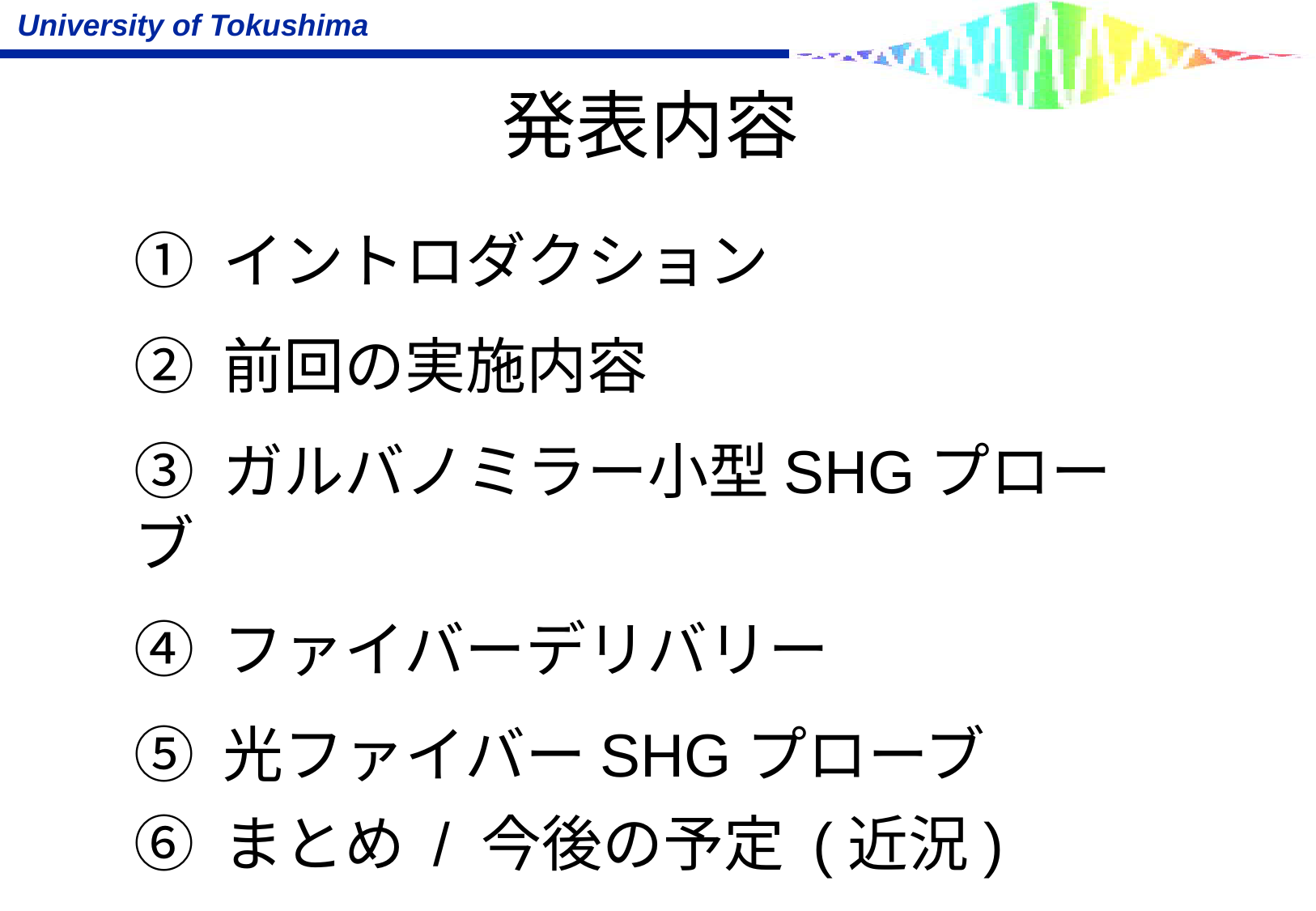

発表内容
① イントロダクション

② 前回の実施内容

③ ガルバノミラー小型SHGプローブ

④ ファイバーデリバリー

⑤ 光ファイバーSHGプローブ

⑥ まとめ / 今後の予定 (近況)